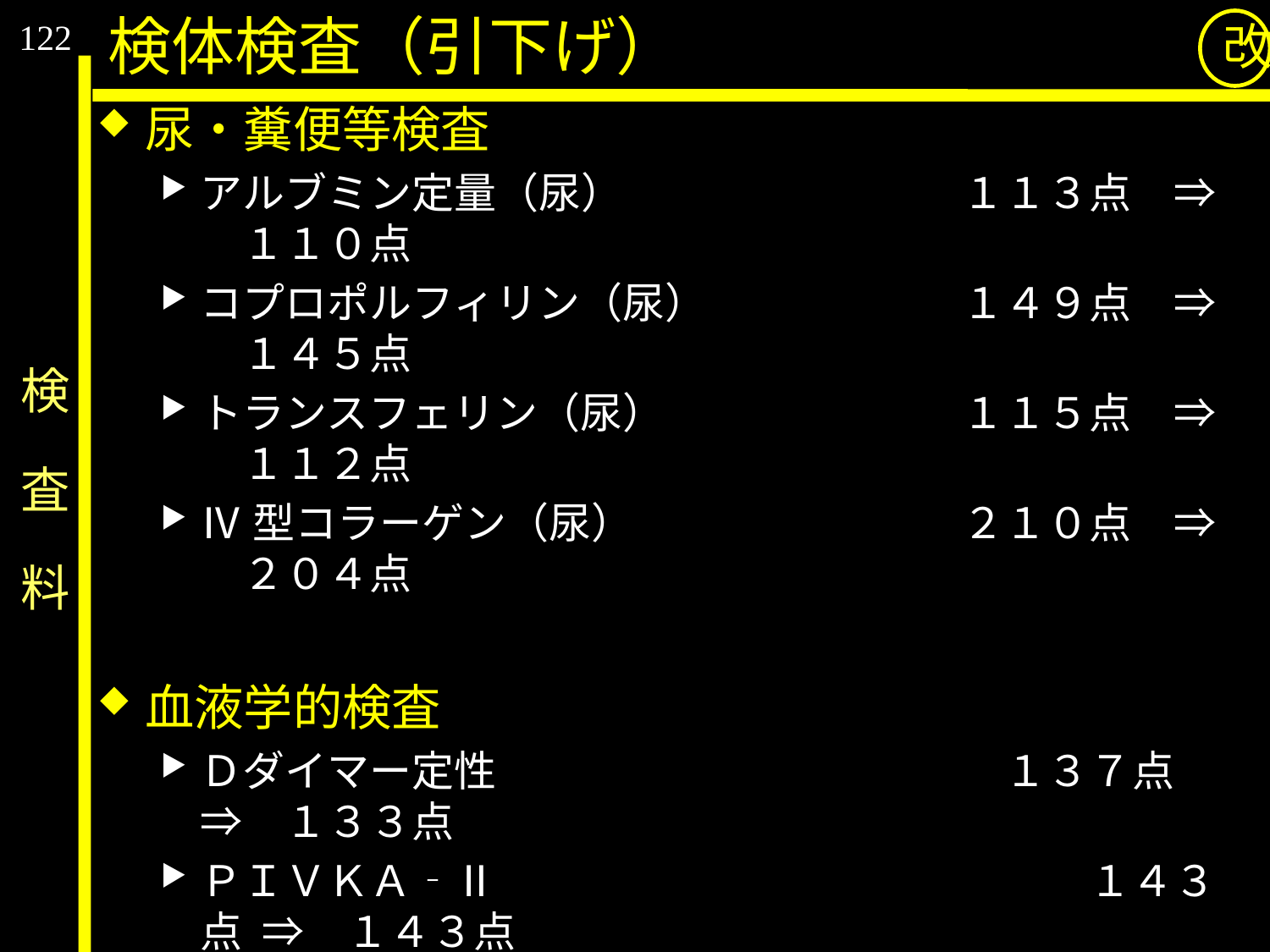

122
検体検査（引下げ）
改

尿・糞便等検査
アルブミン定量（尿）			１１３点　⇒　１１０点
コプロポルフィリン（尿）　		１４９点　⇒　１４５点
トランスフェリン（尿）　　		１１５点　⇒　１１２点
Ⅳ型コラーゲン（尿）　　　		２１０点　⇒　２０４点

血液学的検査
Ｄダイマー定性　　　　　 	　　　　１３７点　⇒　１３３点
ＰＩＶＫＡ‐Ⅱ　　　　　 　			１４３点  ⇒　１４３点
Ｄダイマー				１４７点　⇒  １４３点
出血・凝固時間包括（５項目以上）　　７４４点　⇒　７２２点

# 検　査　料